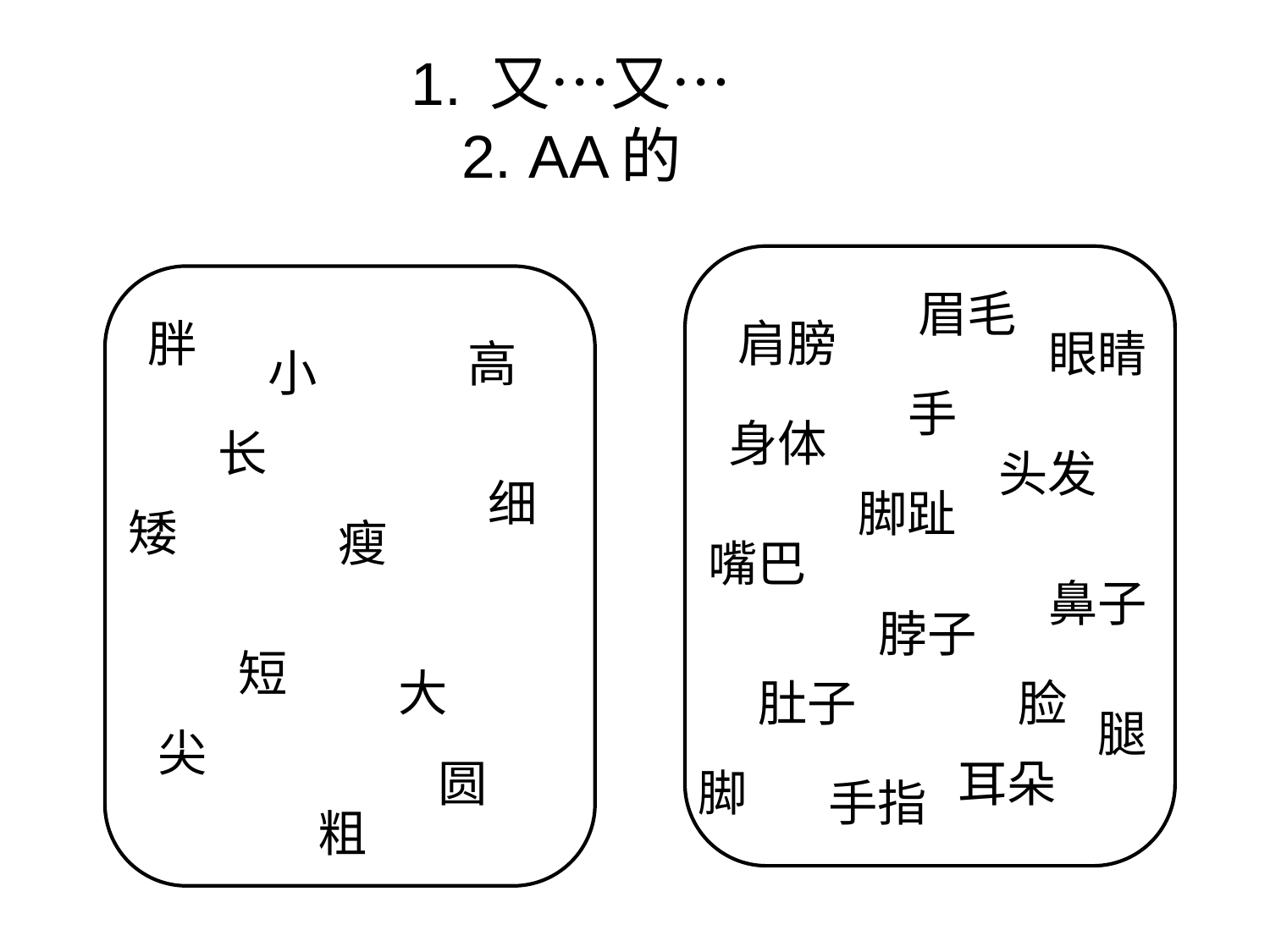

1. 又…又…
2. AA的

眉毛
胖
肩膀
眼睛
高
小
手
身体
长
头发
细
脚趾
矮
瘦
嘴巴
鼻子
脖子
短
大
肚子
脸
腿
尖
圆
耳朵
脚
手指
粗